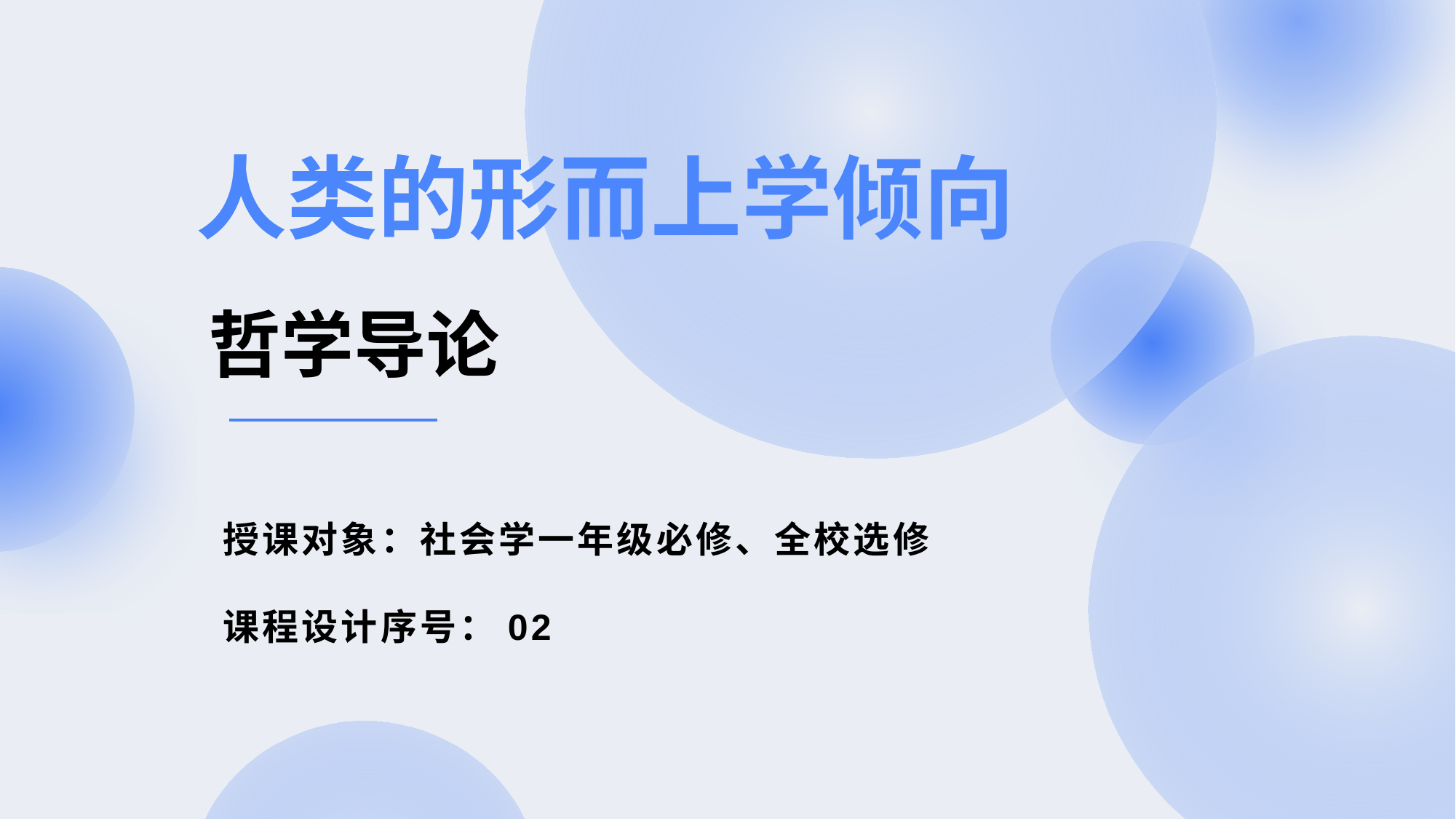

人类的形而上学倾向

哲学导论

授课对象：社会学一年级必修、全校选修

课程设计序号：02